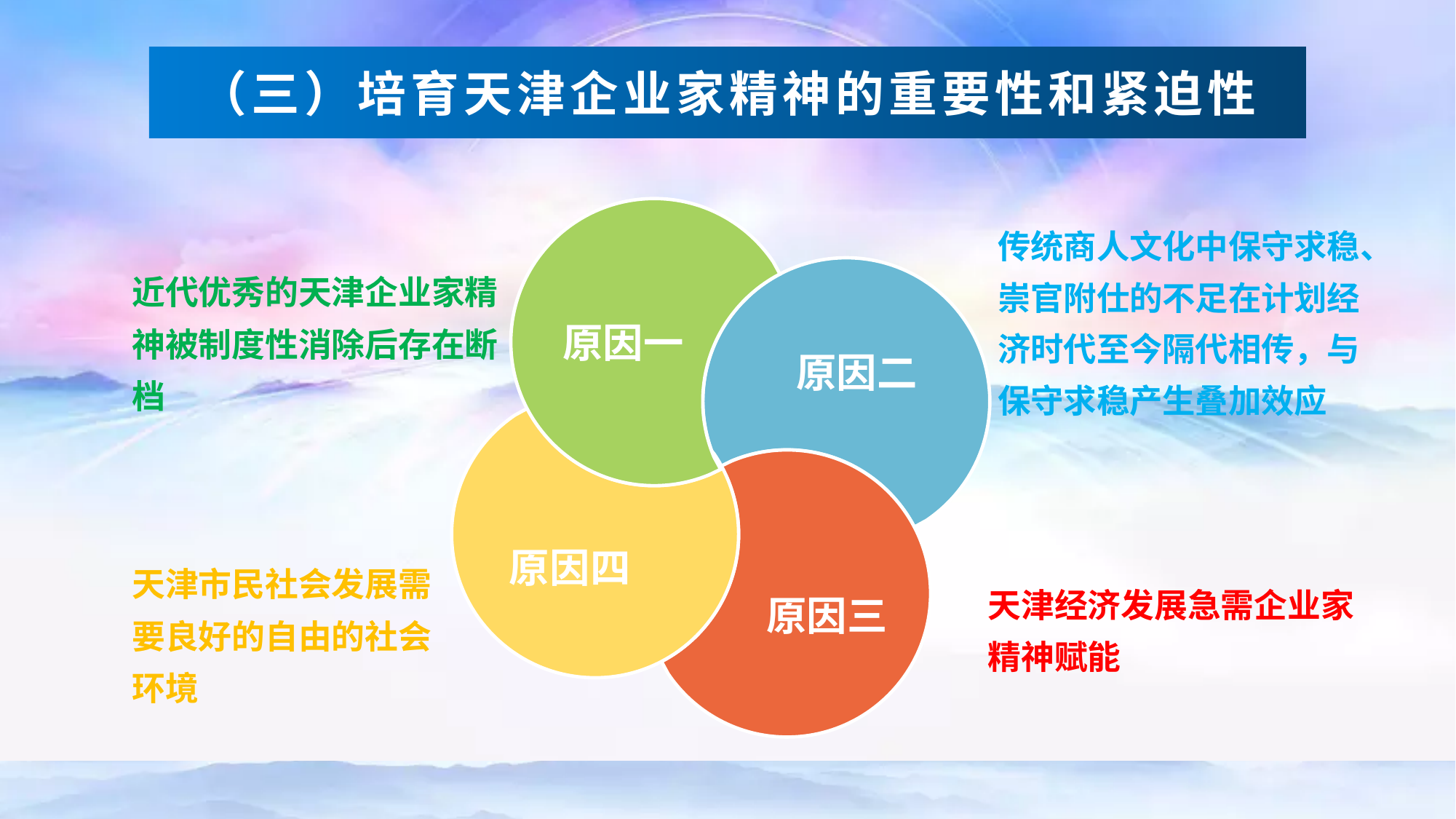

（三）培育天津企业家精神的重要性和紧迫性

传统商人文化中保守求稳、崇官附仕的不足在计划经济时代至今隔代相传，与保守求稳产生叠加效应
近代优秀的天津企业家精神被制度性消除后存在断档
原因一
原因二
原因四
原因三
天津经济发展急需企业家精神赋能
天津市民社会发展需要良好的自由的社会环境
44